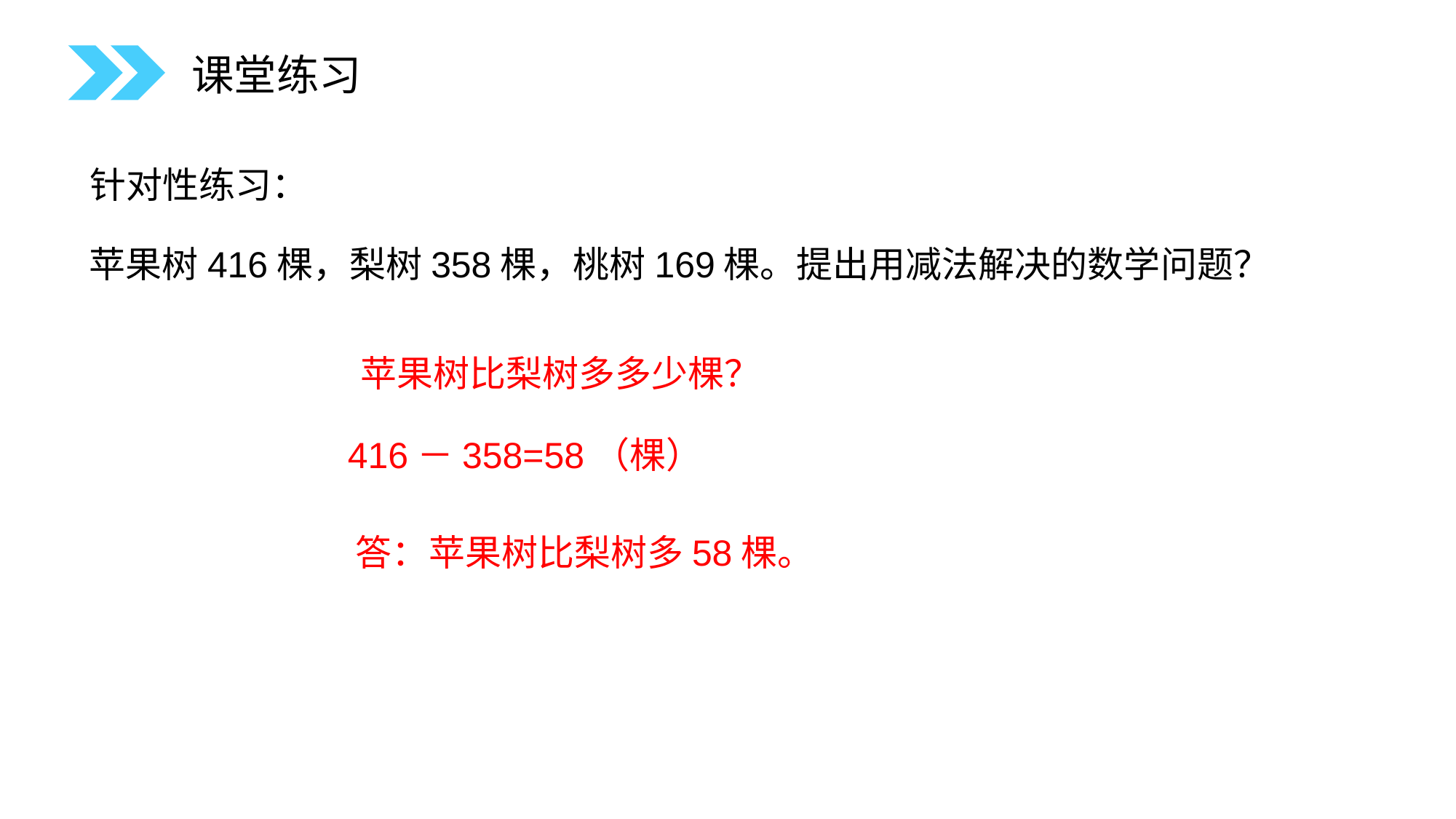

课堂练习
针对性练习：
苹果树416棵，梨树358棵，桃树169棵。提出用减法解决的数学问题？

苹果树比梨树多多少棵？
416－358=58（棵）
答：苹果树比梨树多58棵。